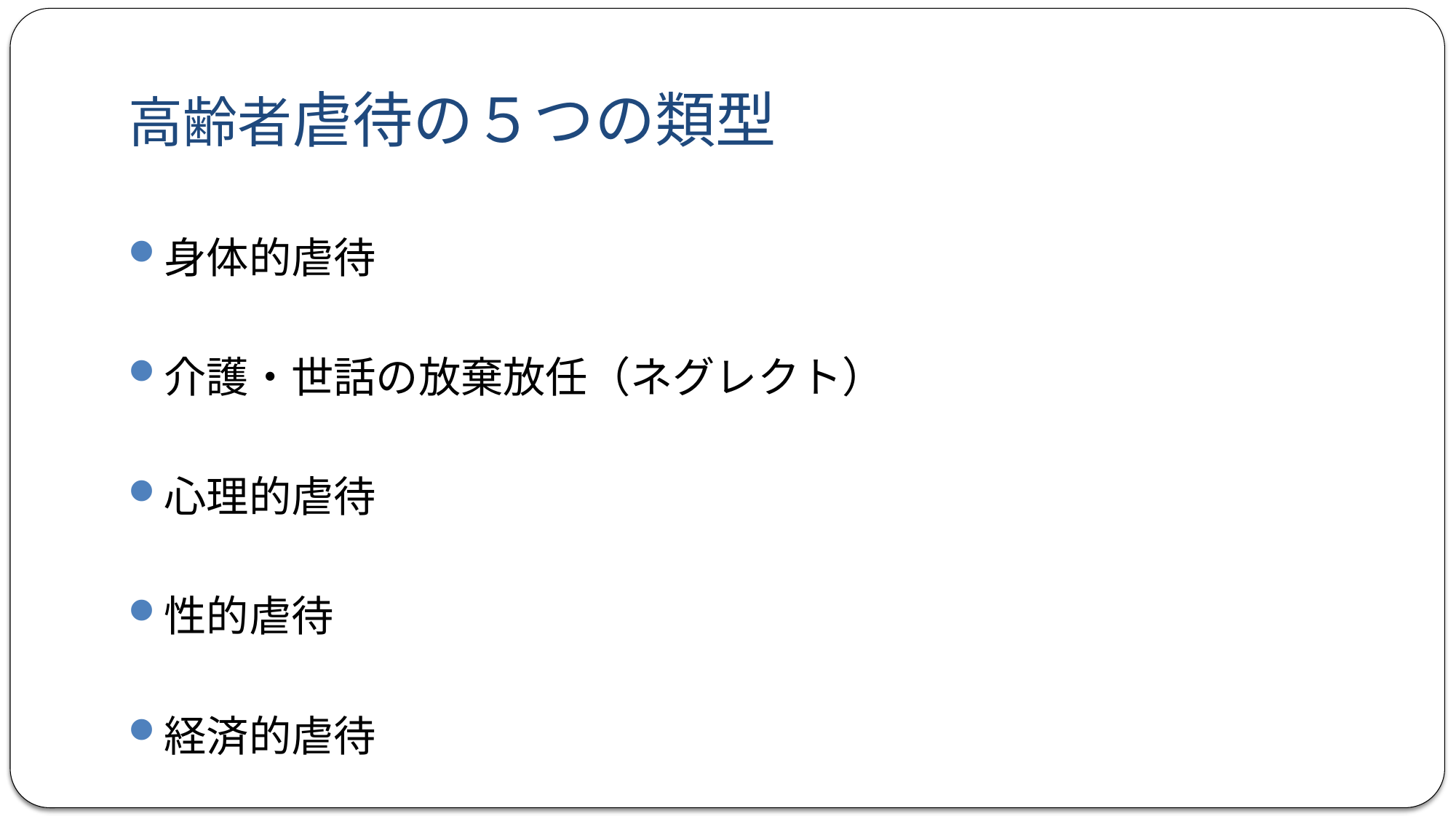

# 高齢者虐待の５つの類型

身体的虐待

介護・世話の放棄放任（ネグレクト）

心理的虐待

性的虐待

経済的虐待